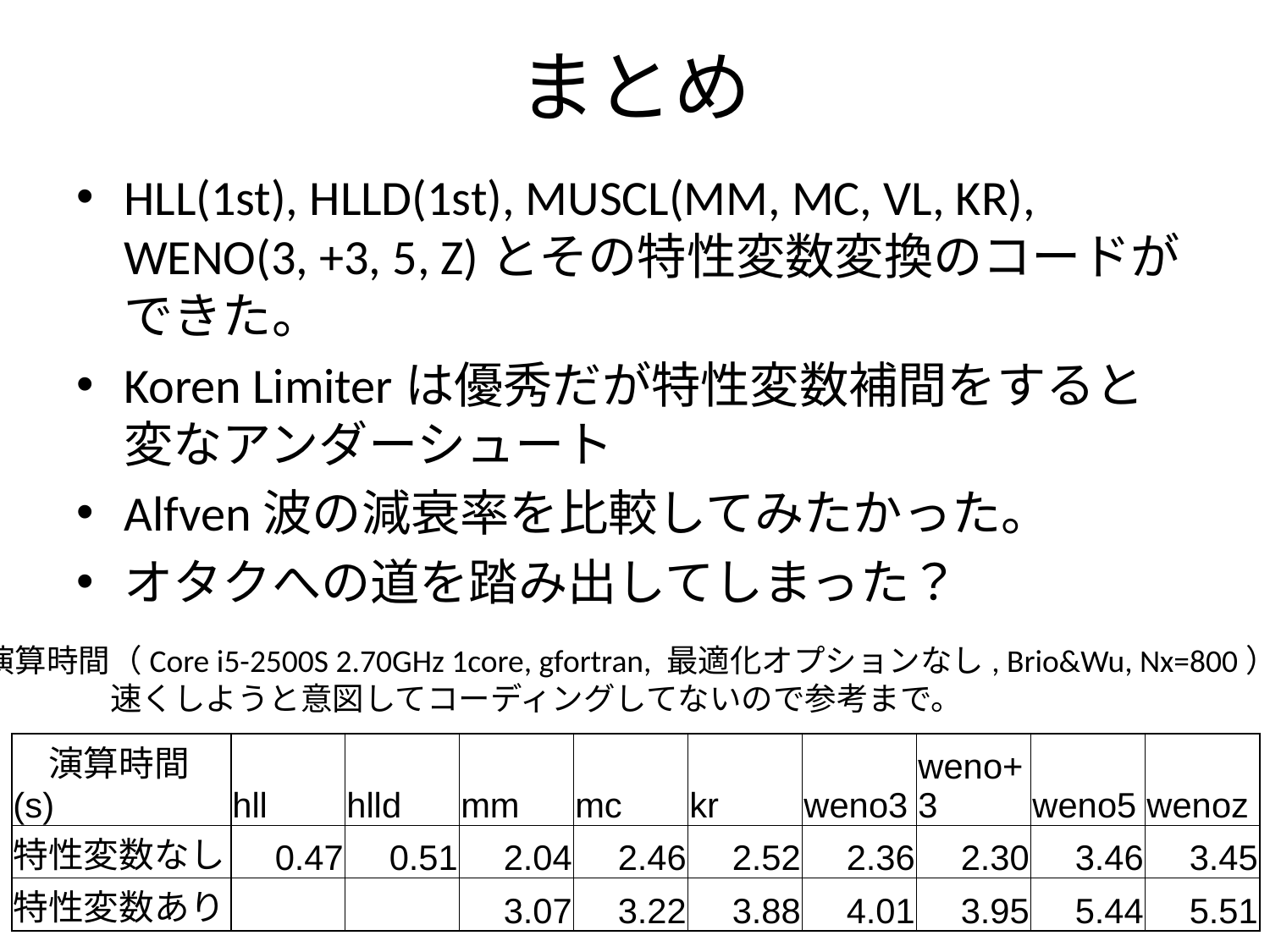

# まとめ
HLL(1st), HLLD(1st), MUSCL(MM, MC, VL, KR), WENO(3, +3, 5, Z)とその特性変数変換のコードができた。
Koren Limiterは優秀だが特性変数補間をすると変なアンダーシュート
Alfven波の減衰率を比較してみたかった。
オタクへの道を踏み出してしまった？

演算時間（Core i5-2500S 2.70GHz 1core, gfortran, 最適化オプションなし, Brio&Wu, Nx=800）
	速くしようと意図してコーディングしてないので参考まで。
| 演算時間(s) | hll | hlld | mm | mc | kr | weno3 | weno+3 | weno5 | wenoz |
| --- | --- | --- | --- | --- | --- | --- | --- | --- | --- |
| 特性変数なし | 0.47 | 0.51 | 2.04 | 2.46 | 2.52 | 2.36 | 2.30 | 3.46 | 3.45 |
| 特性変数あり |  |  | 3.07 | 3.22 | 3.88 | 4.01 | 3.95 | 5.44 | 5.51 |